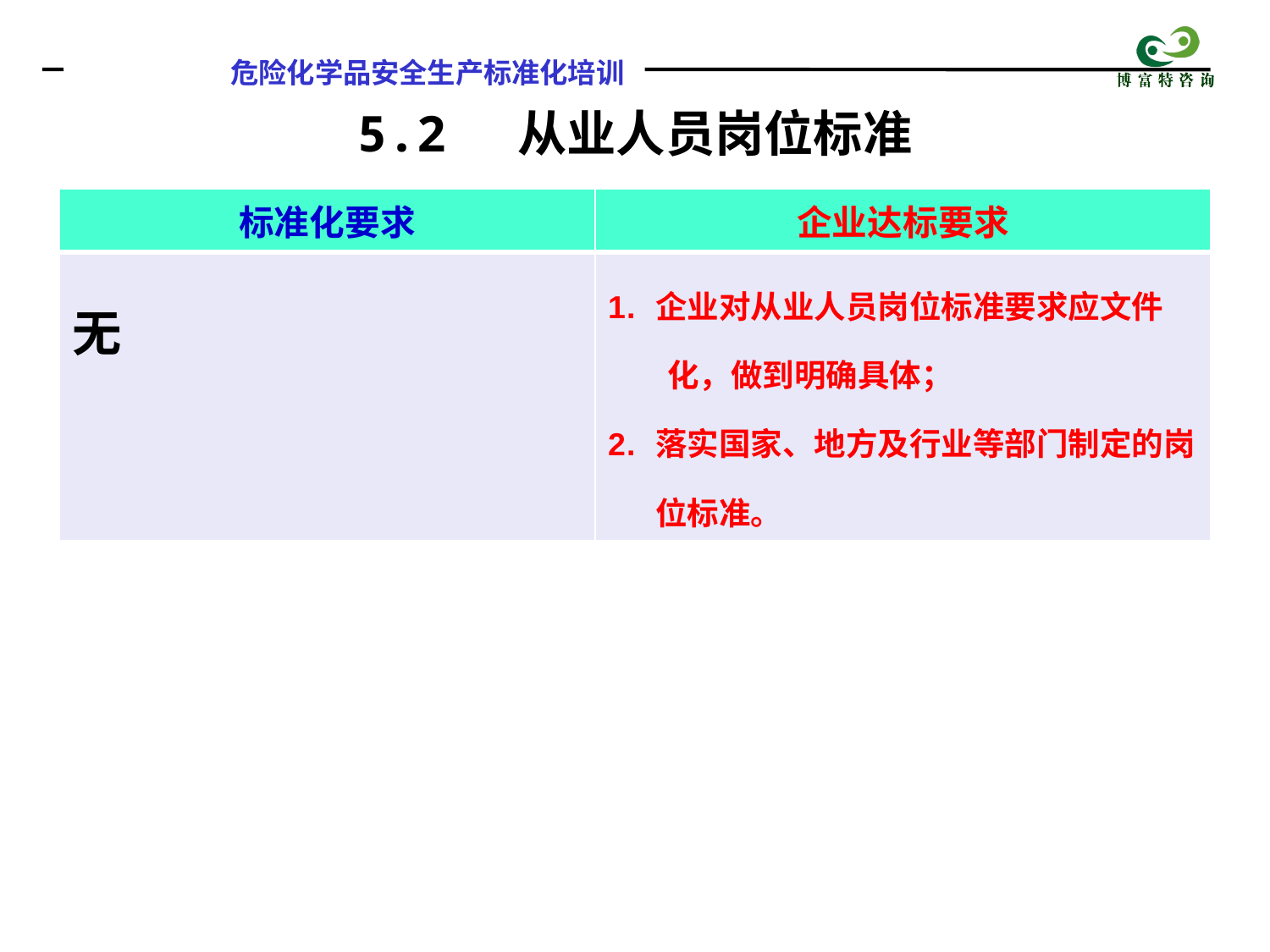

5.2  从业人员岗位标准
| 标准化要求 | 企业达标要求 |
| --- | --- |
| 无 | 企业对从业人员岗位标准要求应文件 化，做到明确具体； 落实国家、地方及行业等部门制定的岗位标准。 |